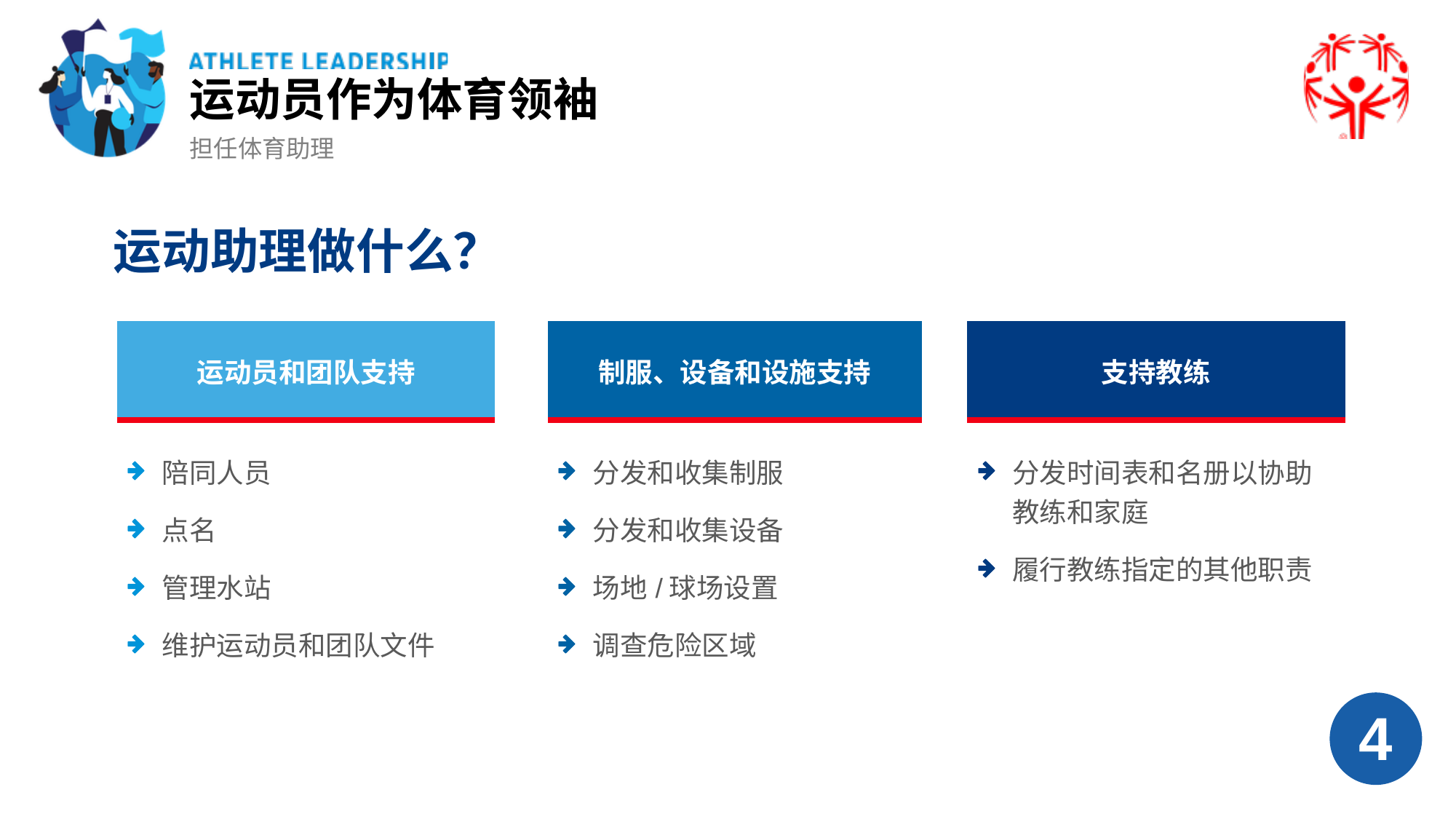

运动员作为体育领袖
担任体育助理
运动助理做什么？
| 运动员和团队支持 |  | 制服、设备和设施支持 |  | 支持教练 |
| --- | --- | --- | --- | --- |
|  |  |  |  |  |
| 陪同人员 点名 管理水站 维护运动员和团队文件 |  | 分发和收集制服 分发和收集设备 场地/球场设置 调查危险区域 |  | 分发时间表和名册以协助教练和家庭 履行教练指定的其他职责 |

4